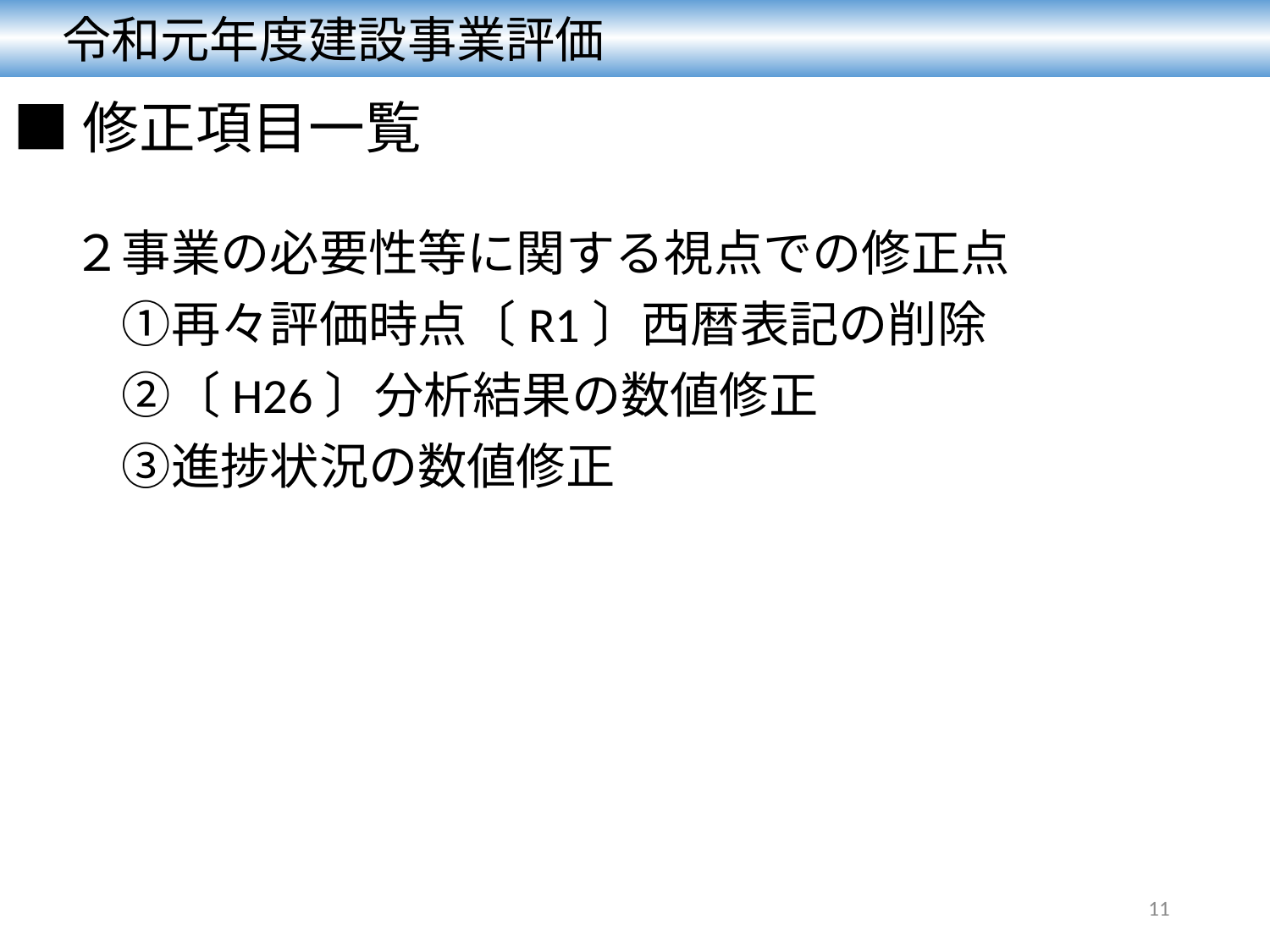

令和元年度建設事業評価
# ■修正項目一覧
２事業の必要性等に関する視点での修正点
　①再々評価時点〔R1〕西暦表記の削除
　②〔H26〕分析結果の数値修正
　③進捗状況の数値修正
11